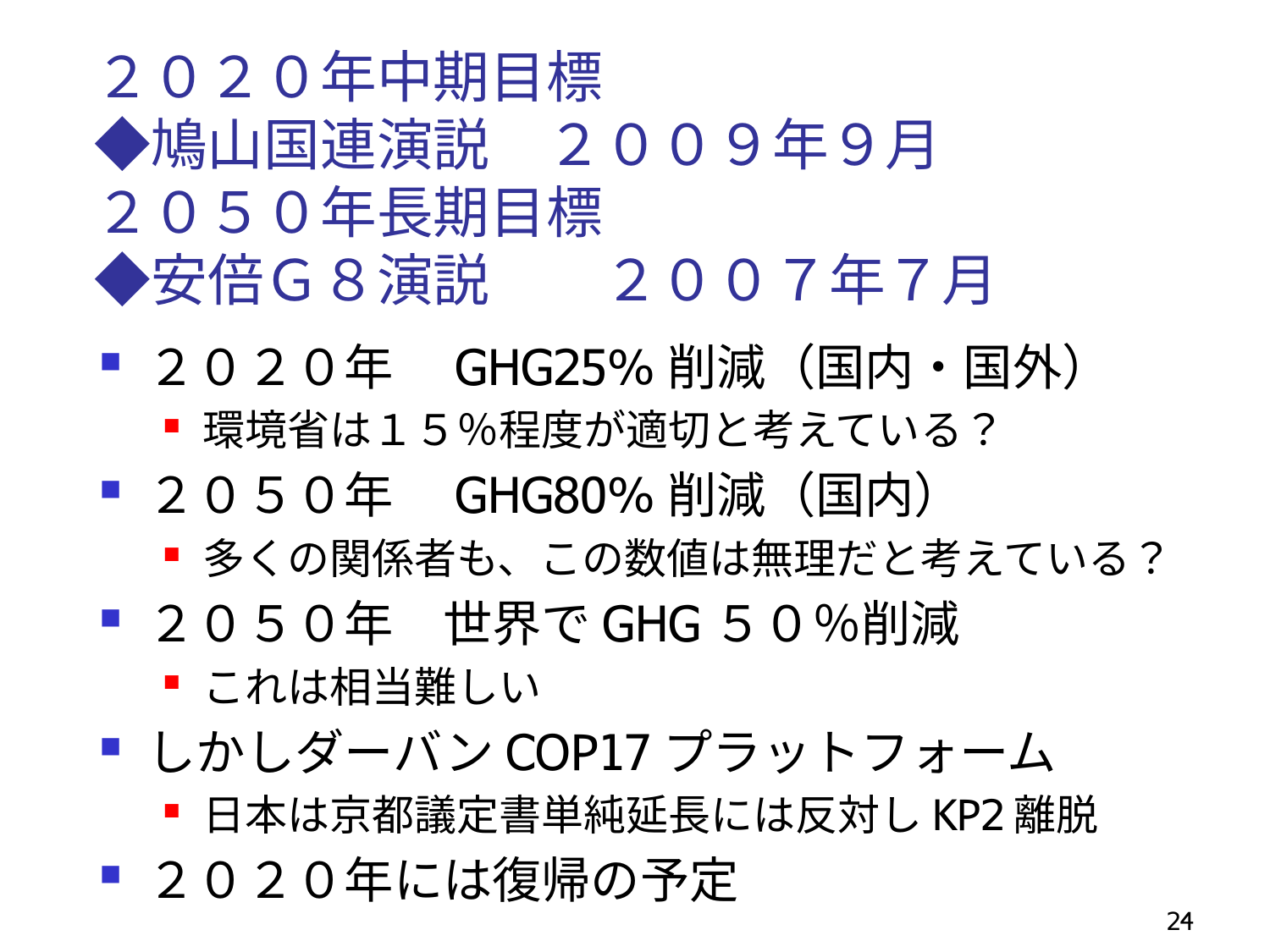

# ２０２０年中期目標 ◆鳩山国連演説　２００９年９月 ２０５０年長期目標 ◆安倍Ｇ８演説　　２００７年７月
２０２０年　GHG25%削減（国内・国外）
環境省は１５％程度が適切と考えている？
２０５０年　GHG80%削減（国内）
多くの関係者も、この数値は無理だと考えている？
２０５０年　世界でGHG５０％削減
これは相当難しい
しかしダーバンCOP17プラットフォーム
日本は京都議定書単純延長には反対しKP2離脱
２０２０年には復帰の予定
24